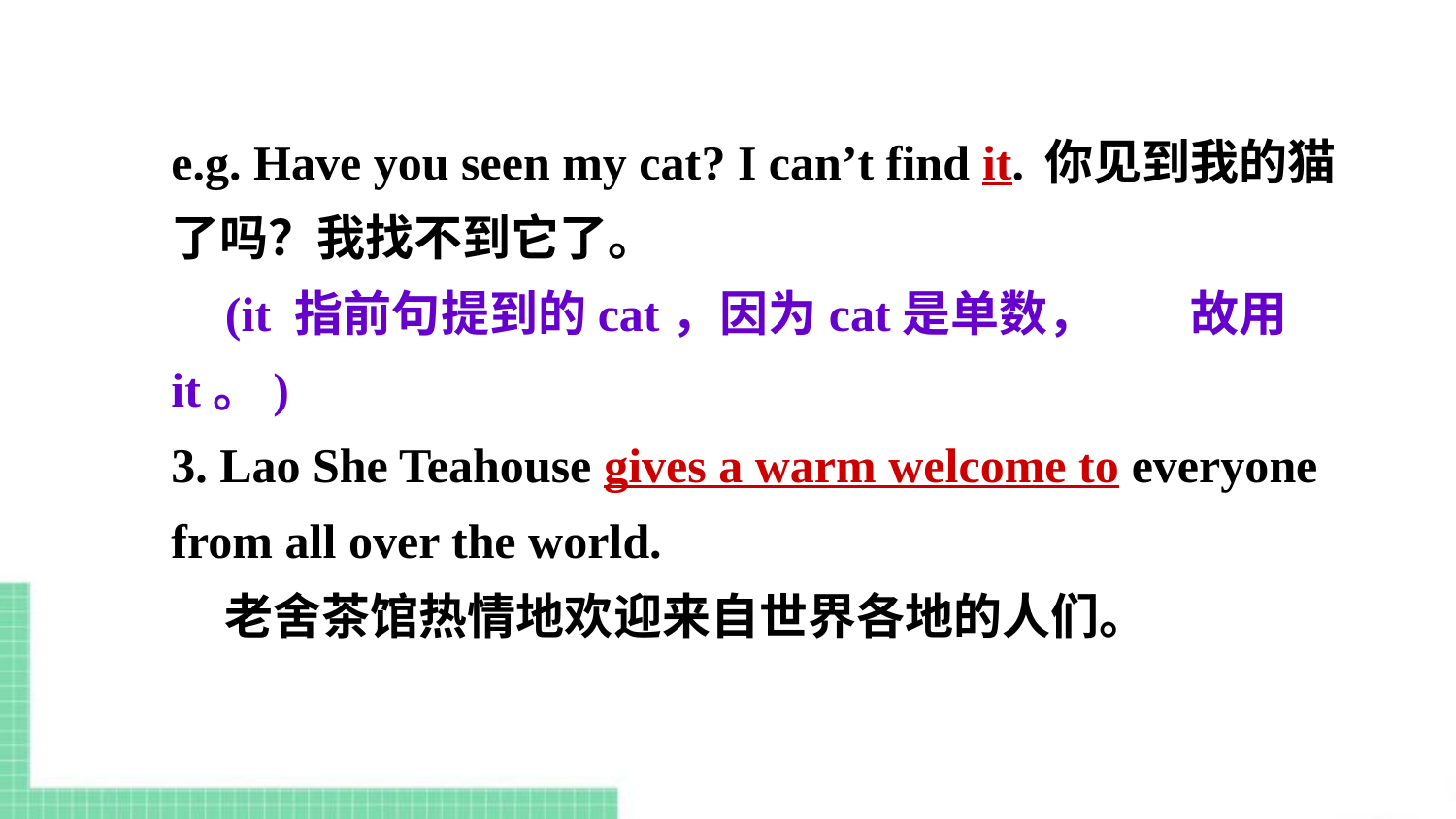

e.g. Have you seen my cat? I can’t find it. 	你见到我的猫了吗？我找不到它了。
	(it 指前句提到的cat，因为cat是单数，	故用it。)
3. Lao She Teahouse gives a warm welcome to everyone from all over the world.
	老舍茶馆热情地欢迎来自世界各地的人们。